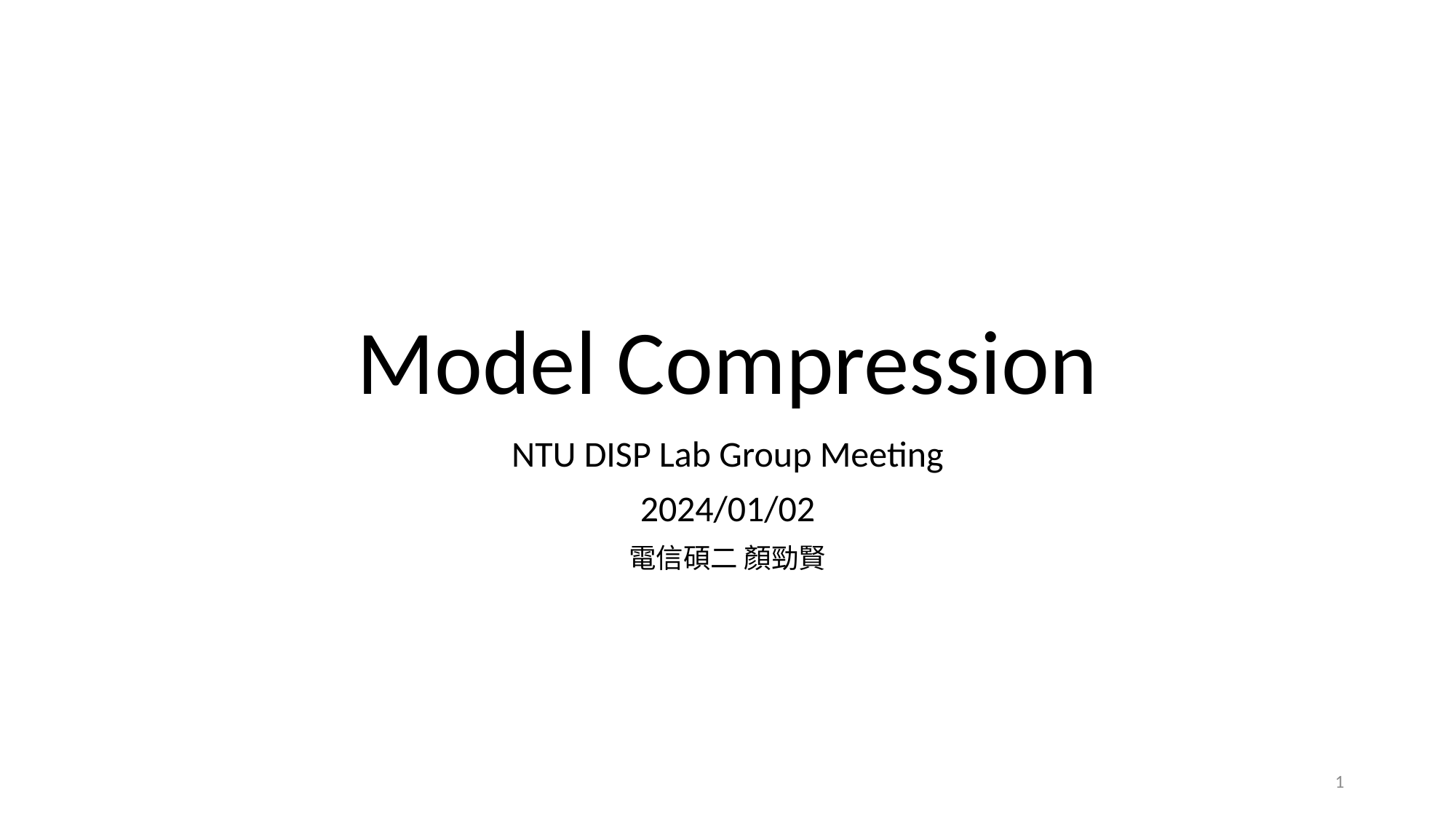

# Model Compression
NTU DISP Lab Group Meeting
2024/01/02
電信碩二 顏勁賢
1